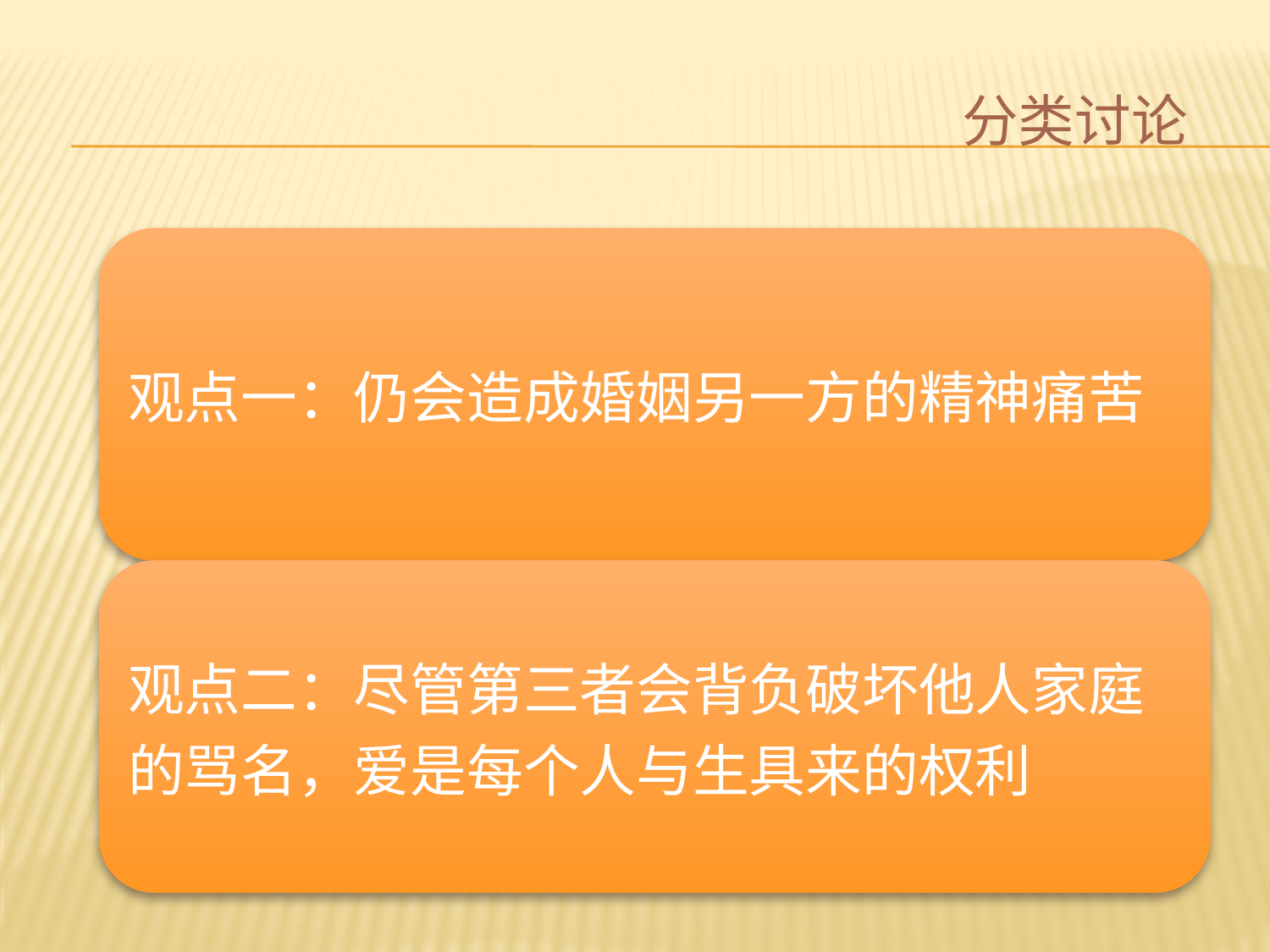

#
分类讨论
观点一：仍会造成婚姻另一方的精神痛苦
观点二：尽管第三者会背负破坏他人家庭的骂名，爱是每个人与生具来的权利